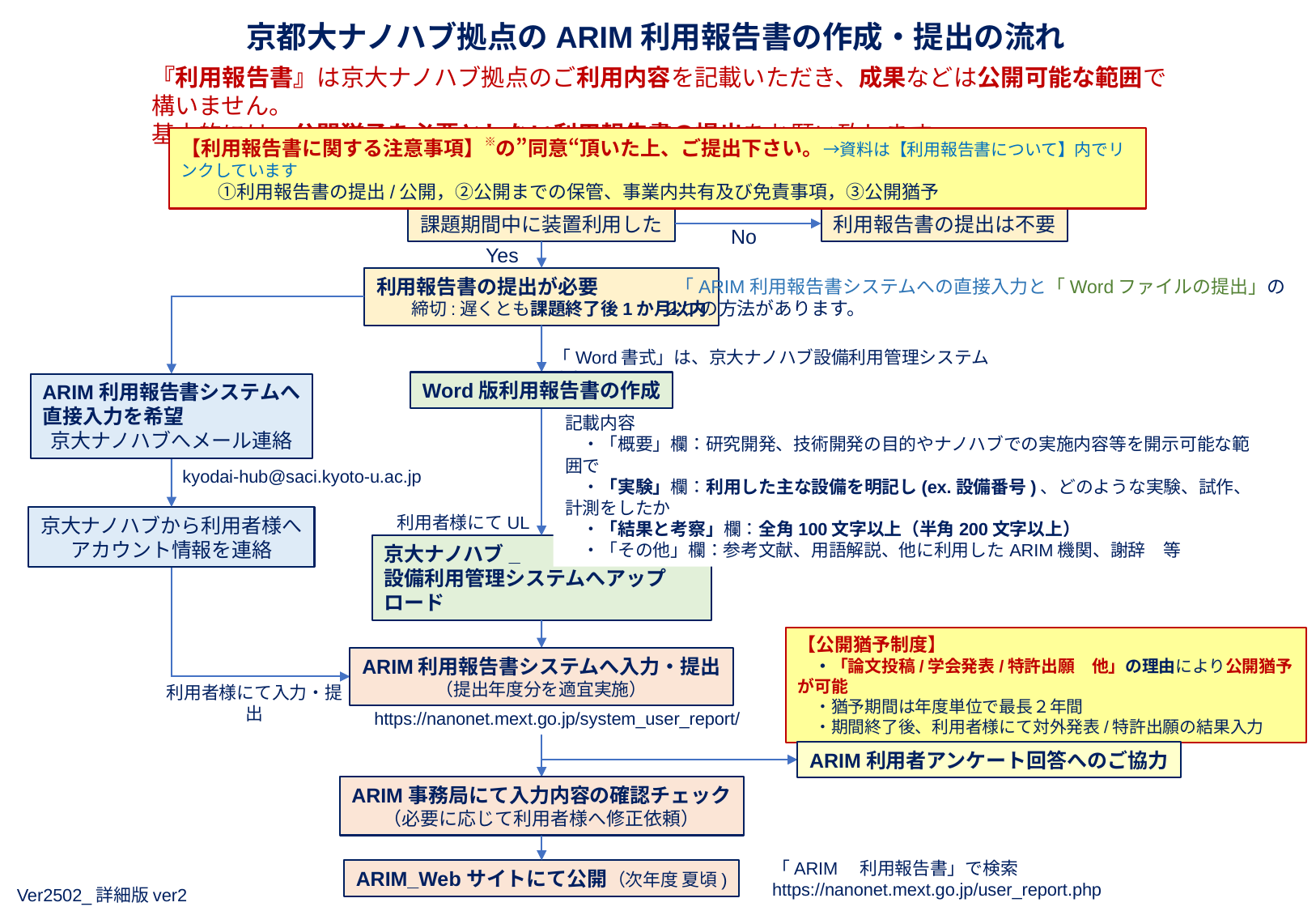

京都大ナノハブ拠点のARIM利用報告書の作成・提出の流れ
『利用報告書』は京大ナノハブ拠点のご利用内容を記載いただき、成果などは公開可能な範囲で構いません。
基本的には、公開猶予を必要としない利用報告書の提出をお願い致します。
【利用報告書に関する注意事項】※の”同意“頂いた上、ご提出下さい。→資料は【利用報告書について】内でリンクしています
　　①利用報告書の提出/公開，②公開までの保管、事業内共有及び免責事項，③公開猶予
課題期間中に装置利用した
利用報告書の提出は不要
No
Yes
利用報告書の提出が必要
　　締切:遅くとも課題終了後1か月以内
 「ARIM利用報告書システムへの直接入力と「Wordファイルの提出」の
2つの方法があります。
「Word書式」は、京大ナノハブ設備利用管理システムよりDL
Word版利用報告書の作成
ARIM利用報告書システムへ
直接入力を希望
京大ナノハブへメール連絡
記載内容
　・「概要」欄：研究開発、技術開発の目的やナノハブでの実施内容等を開示可能な範囲で
　・「実験」欄：利用した主な設備を明記し(ex.設備番号)、どのような実験、試作、計測をしたか
　・「結果と考察」欄：全角100文字以上（半角200文字以上）
　・「その他」欄：参考文献、用語解説、他に利用したARIM機関、謝辞　等
kyodai-hub@saci.kyoto-u.ac.jp
利用者様にてUL
京大ナノハブから利用者様へ
アカウント情報を連絡
京大ナノハブ_
設備利用管理システムへアップロード
【公開猶予制度】
　・「論文投稿/学会発表/特許出願　他」の理由により公開猶予が可能
　・猶予期間は年度単位で最長２年間
　・期間終了後、利用者様にて対外発表/特許出願の結果入力
ARIM利用報告書システムへ入力・提出
（提出年度分を適宜実施）
利用者様にて入力・提出
https://nanonet.mext.go.jp/system_user_report/
ARIM利用者アンケート回答へのご協力
ARIM事務局にて入力内容の確認チェック
（必要に応じて利用者様へ修正依頼）
「ARIM　利用報告書」で検索
https://nanonet.mext.go.jp/user_report.php
ARIM_Webサイトにて公開（次年度 夏頃)
Ver2502_詳細版ver2